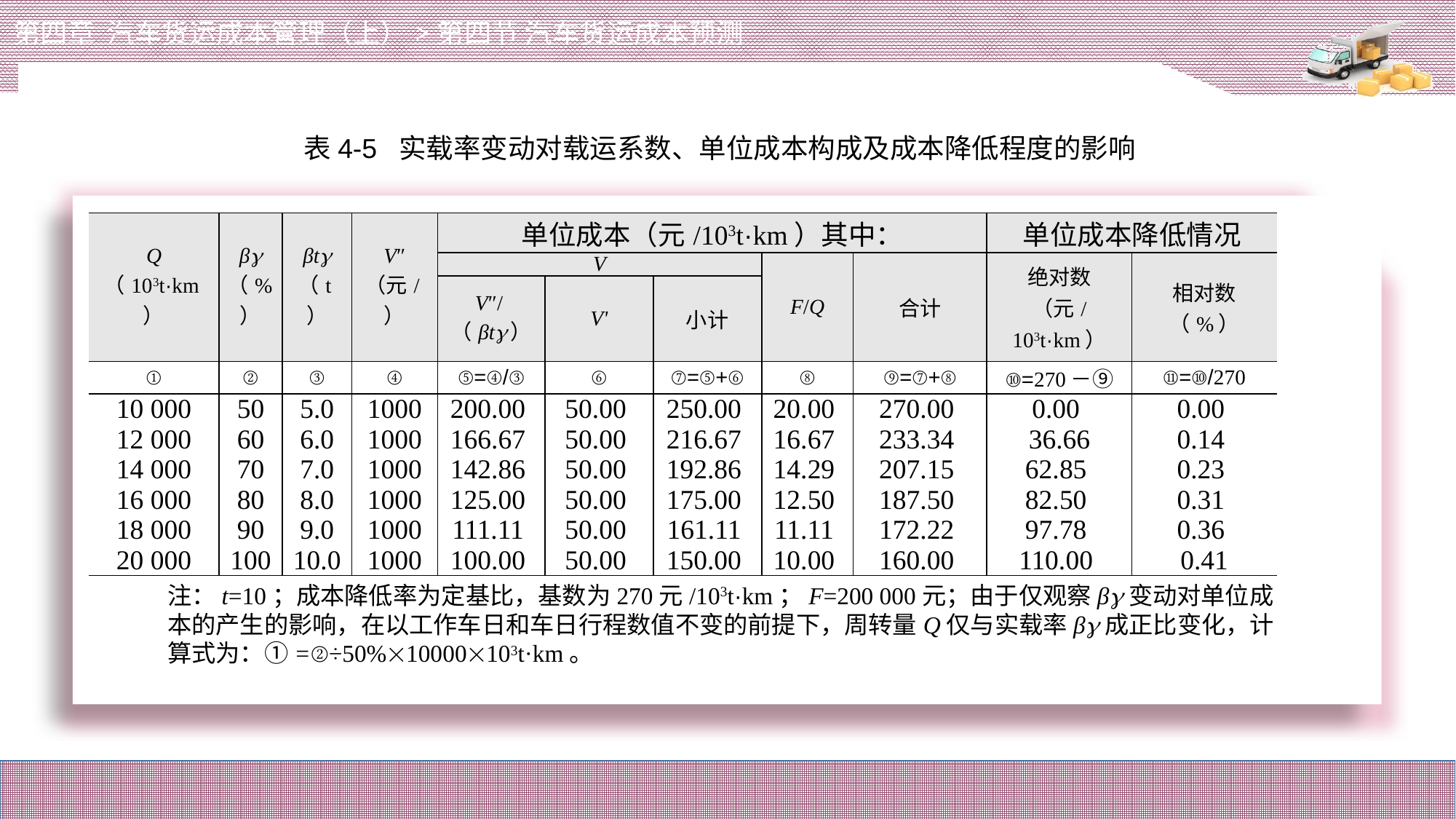

第四章  汽车货运成本管理（上）>第四节 汽车货运成本预测
表4-5  实载率变动对载运系数、单位成本构成及成本降低程度的影响
| Q （103t·km） | βγ （%） | βtγ （t） | V″ （元/） | 单位成本（元/103t·km）其中： |  |  |  |  | 单位成本降低情况 |  |
| --- | --- | --- | --- | --- | --- | --- | --- | --- | --- | --- |
|  |  |  |  | V |  |  | F/Q | 合计 | 绝对数（元/103t·km） | 相对数 （%） |
|  |  |  |  | V″/（βtγ） | V' | 小计 |  |  |  |  |
| ① | ② | ③ | ④ | ⑤=④/③ | ⑥ | ⑦=⑤+⑥ | ⑧ | ⑨=⑦+⑧ | ⑩=270－⑨ | ⑪=⑩/270 |
| 10 000 | 50 | 5.0 | 1000 | 200.00 | 50.00 | 250.00 | 20.00 | 270.00 | 0.00 | 0.00 |
| 12 000 | 60 | 6.0 | 1000 | 166.67 | 50.00 | 216.67 | 16.67 | 233.34 | 36.66 | 0.14 |
| 14 000 | 70 | 7.0 | 1000 | 142.86 | 50.00 | 192.86 | 14.29 | 207.15 | 62.85 | 0.23 |
| 16 000 | 80 | 8.0 | 1000 | 125.00 | 50.00 | 175.00 | 12.50 | 187.50 | 82.50 | 0.31 |
| 18 000 | 90 | 9.0 | 1000 | 111.11 | 50.00 | 161.11 | 11.11 | 172.22 | 97.78 | 0.36 |
| 20 000 | 100 | 10.0 | 1000 | 100.00 | 50.00 | 150.00 | 10.00 | 160.00 | 110.00 | 0.41 |
注：t=10；成本降低率为定基比，基数为270元/103t·km；F=200 000元；由于仅观察βγ变动对单位成本的产生的影响，在以工作车日和车日行程数值不变的前提下，周转量Q仅与实载率βγ成正比变化，计算式为：①=②÷50%×10000×103t·km。